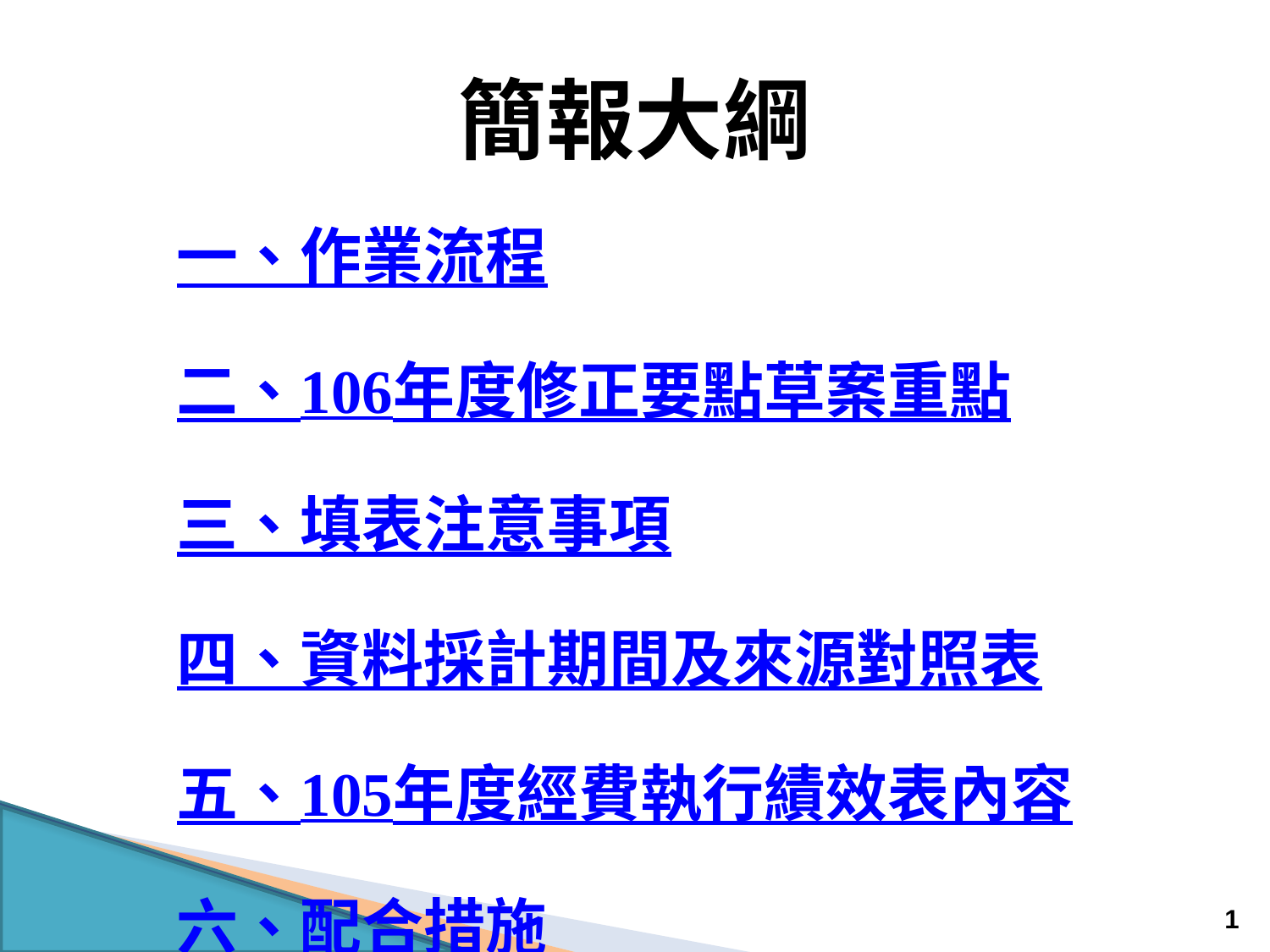

# 簡報大綱
一、作業流程
二、106年度修正要點草案重點
三、填表注意事項
四、資料採計期間及來源對照表
五、105年度經費執行績效表內容
六、配合措施

1